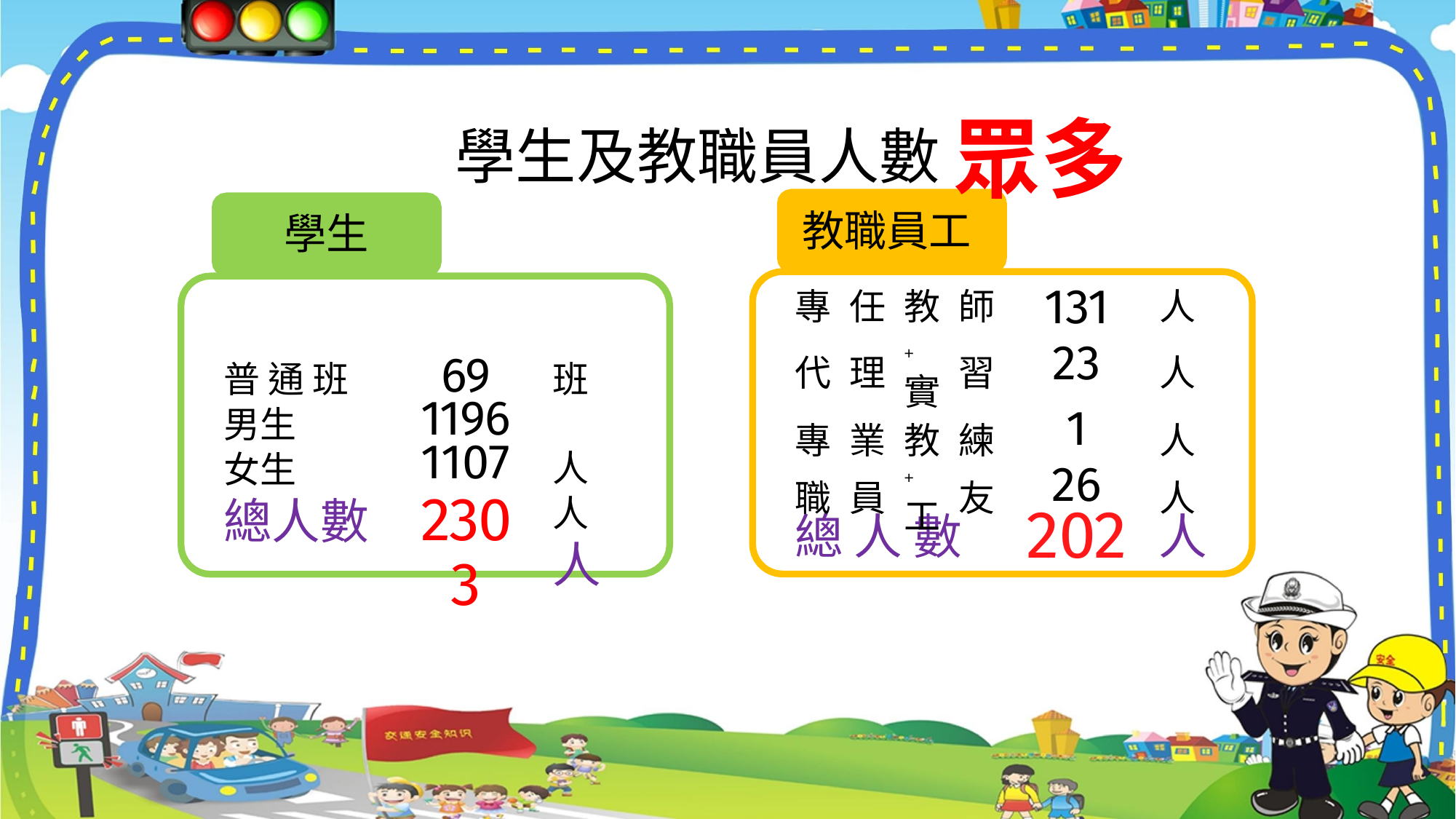

# 學生及教職員人數 眾多

教職員工
學生

| 專 | 任 | 教 | 師 | 131 | 人 |
| --- | --- | --- | --- | --- | --- |
| 代 | 理 | +實 | 習 | 23 | 人 |
| 專 | 業 | 教 | 練 | 1 | 人 |
| 職 | 員 | +工 | 友 | 26 | 人 |
69
1196
1107
2303
班
人
人人
普 通 班
男生
女生
總人數
202
總 人 數
人